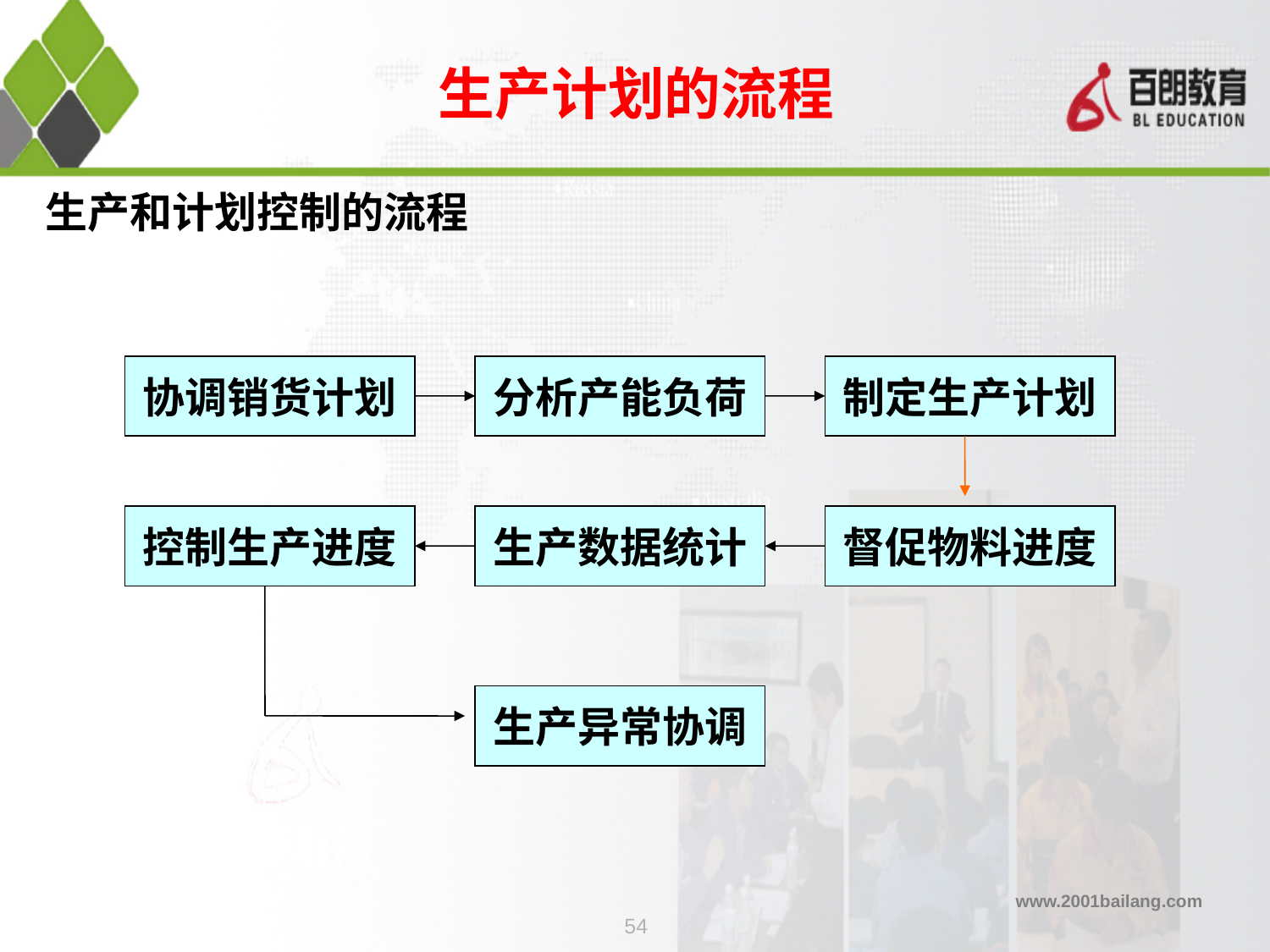

生产计划的流程
生产和计划控制的流程
协调销货计划
分析产能负荷
制定生产计划

控制生产进度
生产数据统计
督促物料进度

生产异常协调

54